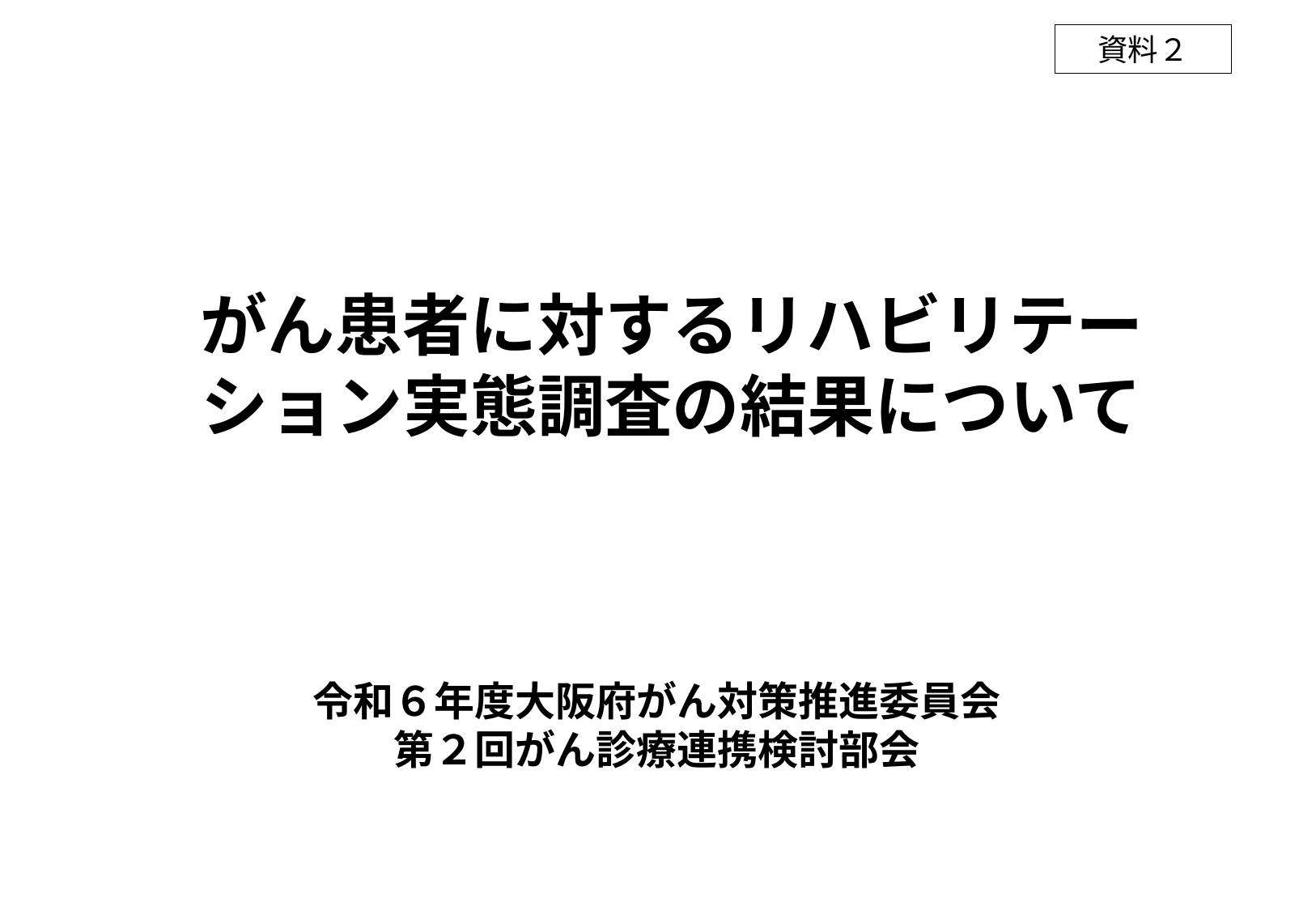

資料２
がん患者に対するリハビリテーション実態調査の結果について
令和６年度大阪府がん対策推進委員会
第２回がん診療連携検討部会